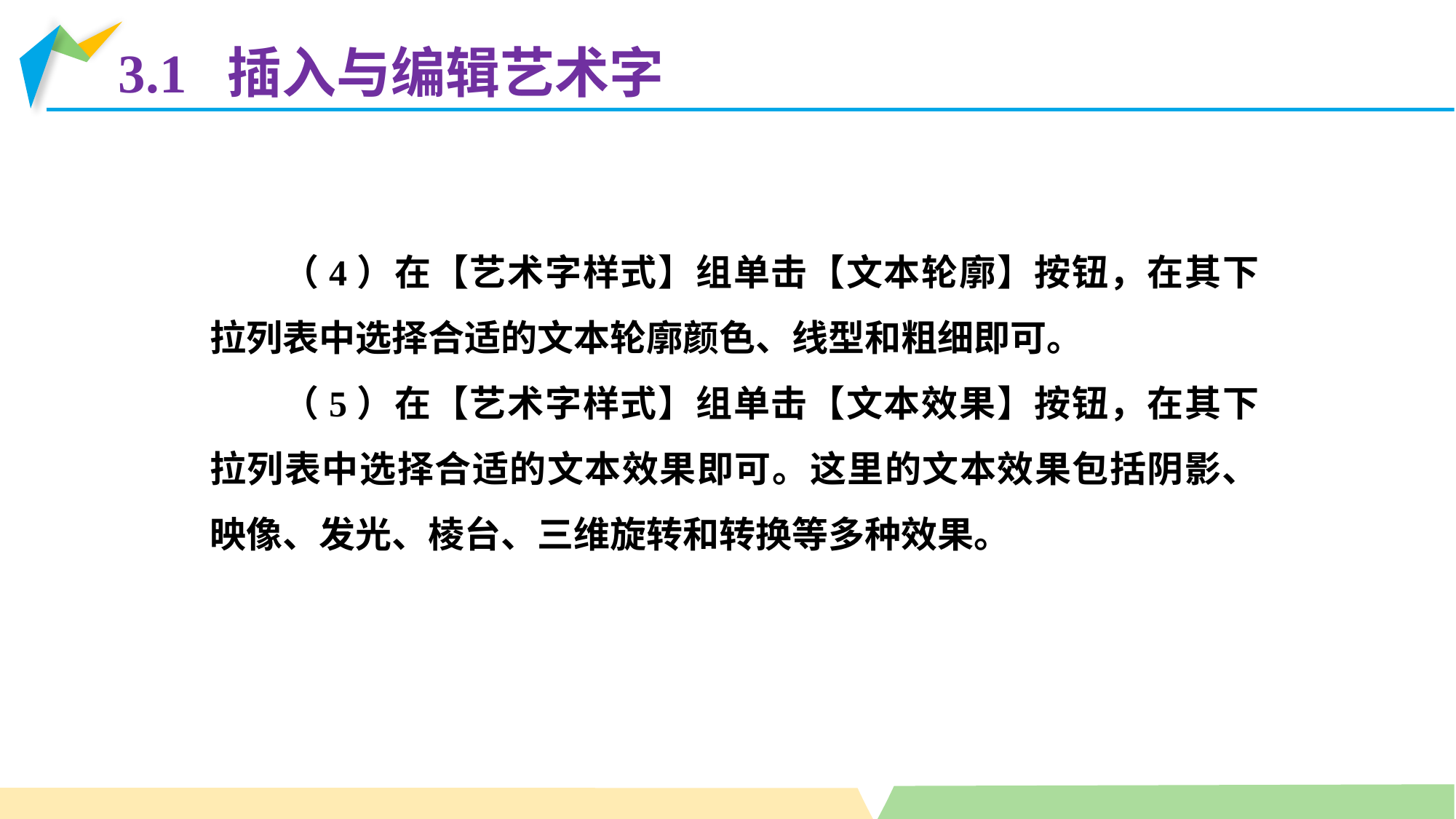

3.1  插入与编辑艺术字
（4）在【艺术字样式】组单击【文本轮廓】按钮，在其下拉列表中选择合适的文本轮廓颜色、线型和粗细即可。
（5）在【艺术字样式】组单击【文本效果】按钮，在其下拉列表中选择合适的文本效果即可。这里的文本效果包括阴影、映像、发光、棱台、三维旋转和转换等多种效果。